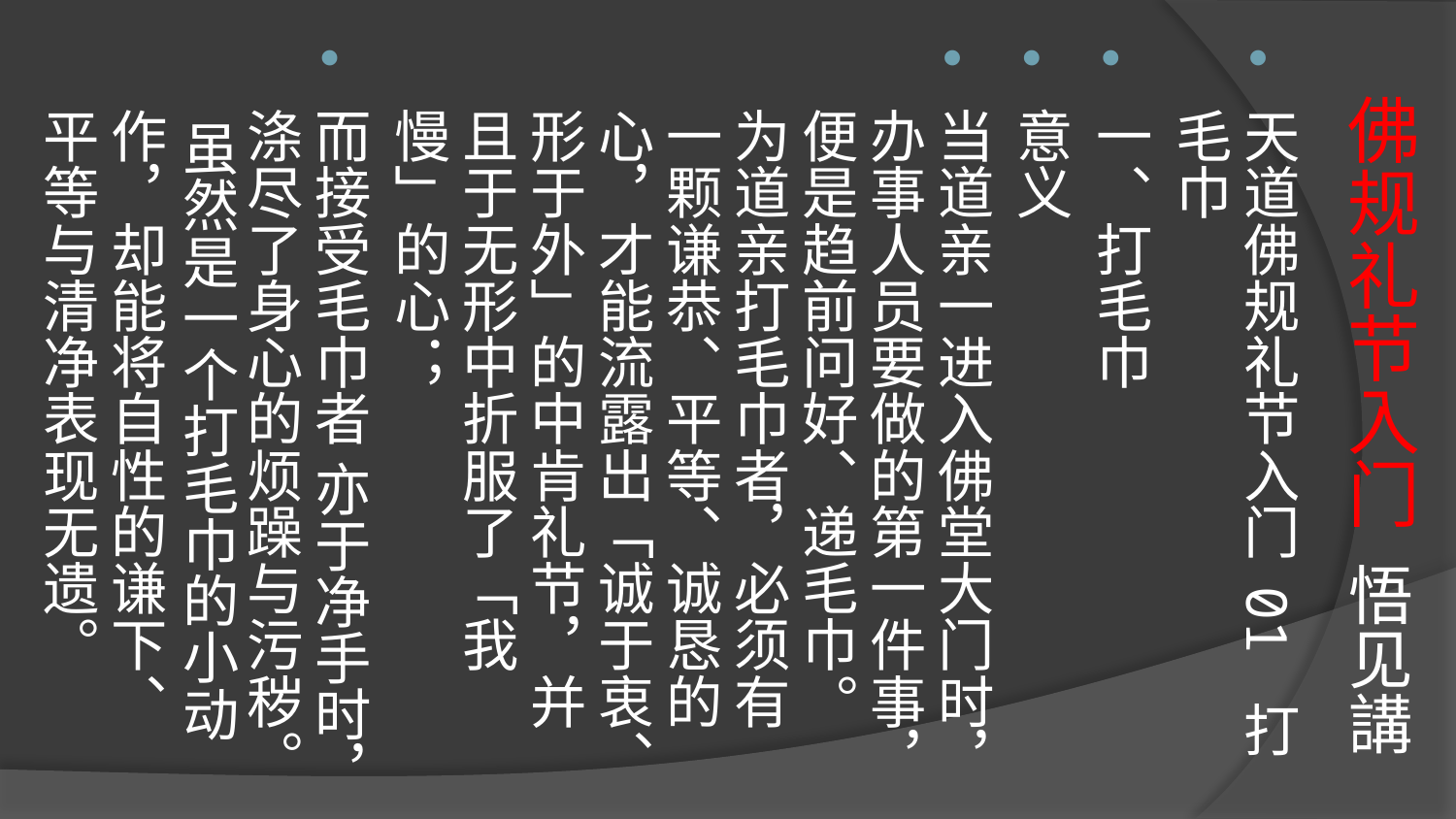

# 佛规礼节入门  悟见講
天道佛规礼节入门 01 打毛巾
一、打毛巾
意义
当道亲一进入佛堂大门时，办事人员要做的第一件事，便是趋前问好、递毛巾。 为道亲打毛巾者，必须有一颗谦恭、平等、诚恳的心，才能流露出「诚于衷、形于外」的中肯礼节，并且于无形中折服了「我慢」的心；
而接受毛巾者 亦于净手时，涤尽了身心的烦躁与污秽。 虽然是一个打毛巾的小动作，却能将自性的谦下、平等与清净表现无遗。